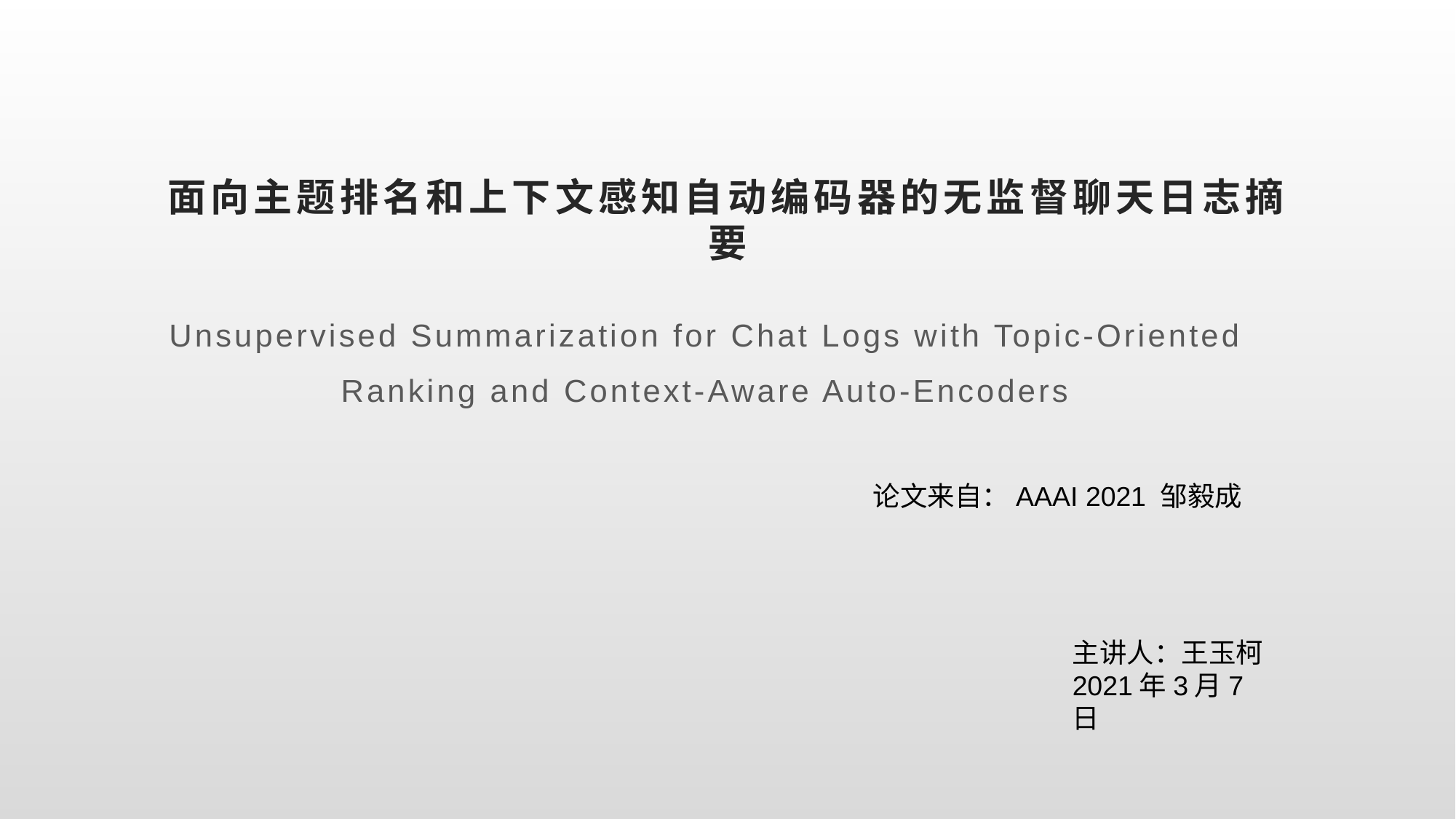

# 面向主题排名和上下文感知自动编码器的无监督聊天日志摘要
Unsupervised Summarization for Chat Logs with Topic-Oriented
Ranking and Context-Aware Auto-Encoders
论文来自：AAAI 2021 邹毅成
主讲人：王玉柯
2021年3月7日